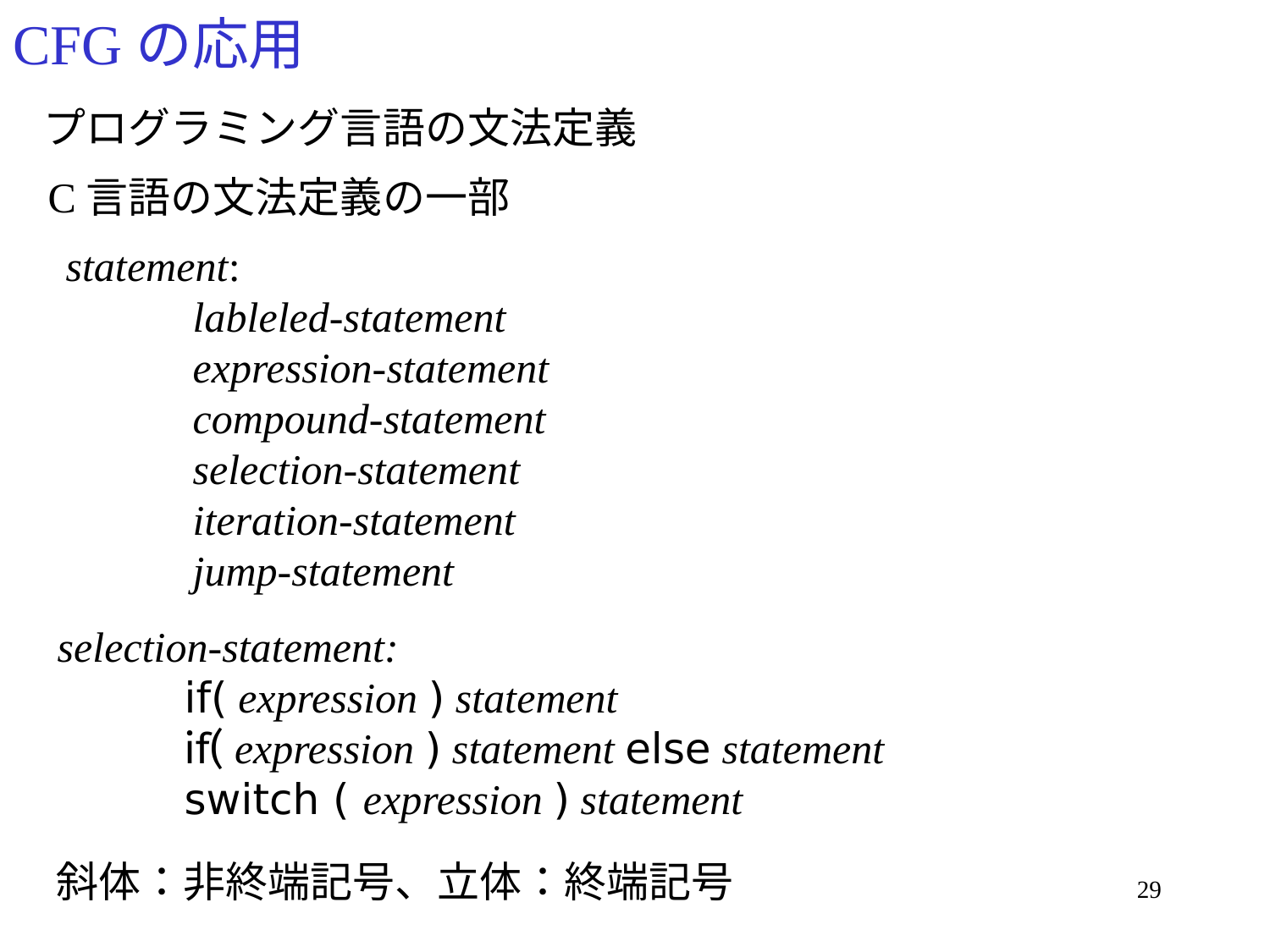

# CFGの応用
プログラミング言語の文法定義
C言語の文法定義の一部
statement:
	lableled-statement
	expression-statement
	compound-statement
	selection-statement
	iteration-statement
	jump-statement
selection-statement:
	if( expression ) statement
	if( expression ) statement else statement
	switch ( expression ) statement
斜体：非終端記号、立体：終端記号
29